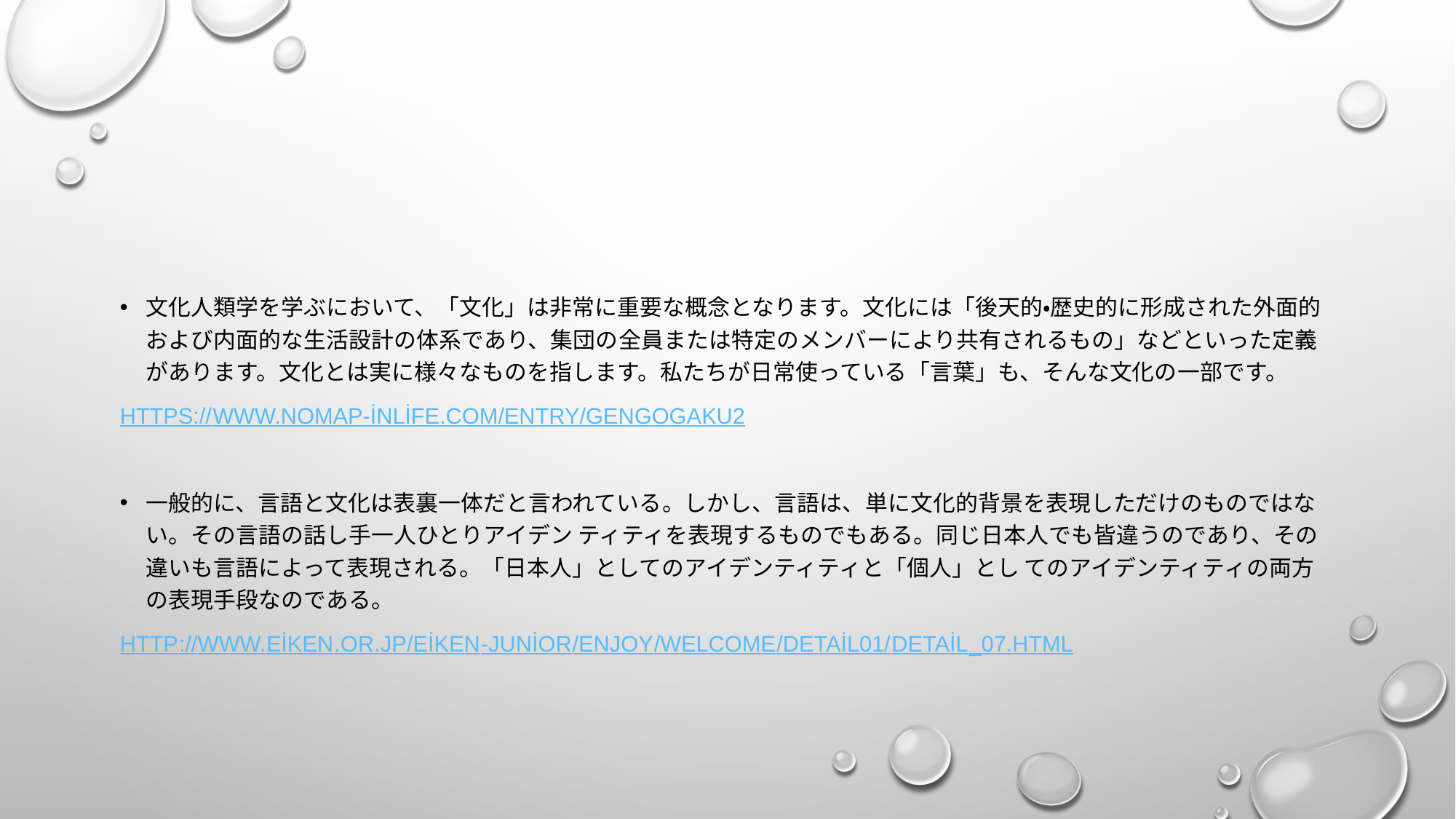

文化人類学を学ぶにおいて、「文化」は非常に重要な概念となります。文化には「後天的・歴史的に形成された外面的および内面的な生活設計の体系であり、集団の全員または特定のメンバーにより共有されるもの」などといった定義があります。文化とは実に様々なものを指します。私たちが日常使っている「言葉」も、そんな文化の一部です。
https://www.nomap-inlife.com/entry/gengogaku2

一般的に、言語と文化は表裏一体だと言われている。しかし、言語は、単に文化的背景を表現しただけのものではない。その言語の話し手一人ひとりアイデン ティティを表現するものでもある。同じ日本人でも皆違うのであり、その違いも言語によって表現される。「日本人」としてのアイデンティティと「個人」とし てのアイデンティティの両方の表現手段なのである。
http://www.eiken.or.jp/eiken-junior/enjoy/welcome/detail01/detail_07.html